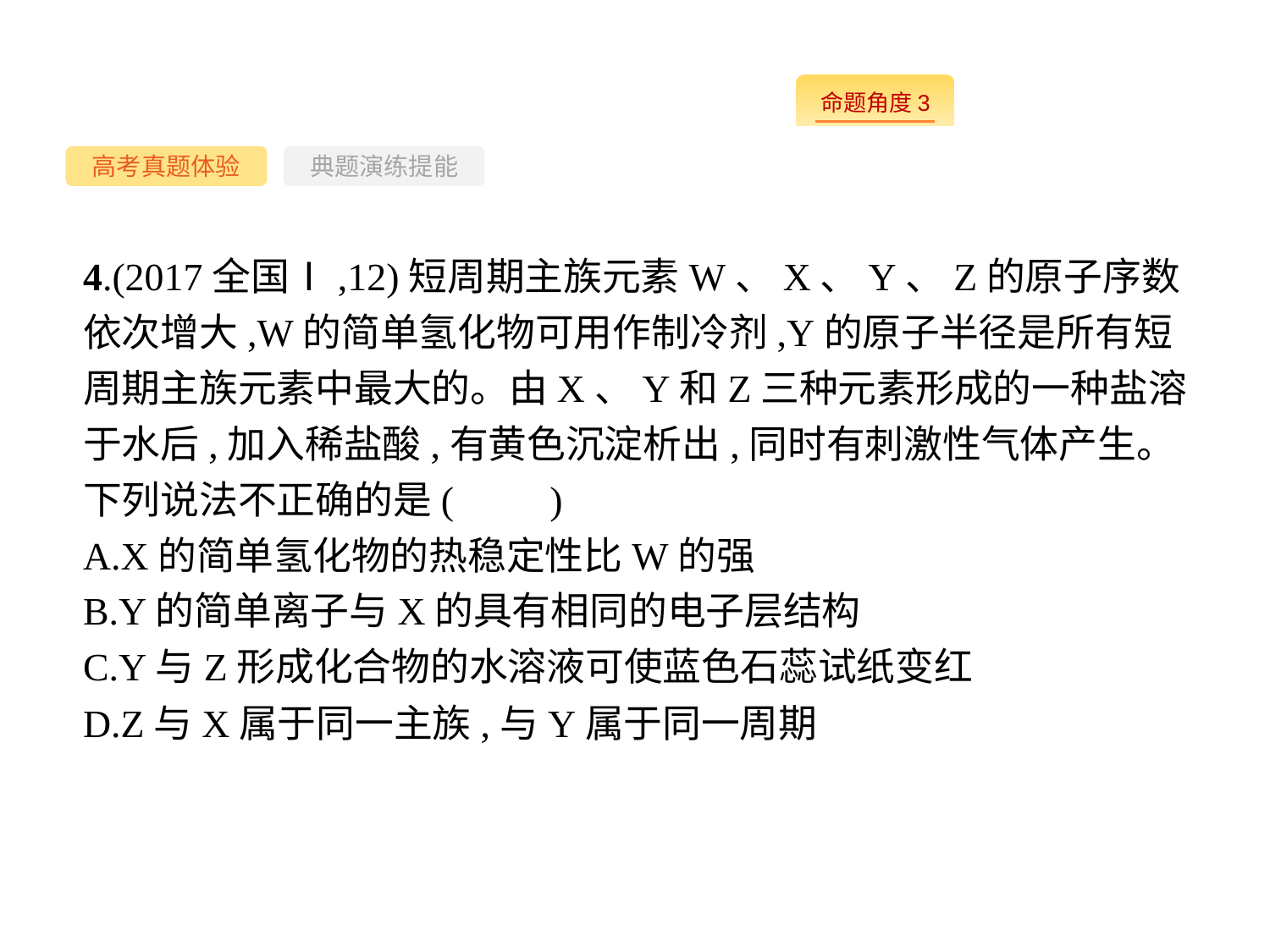

-79-
高考真题体验
典题演练提能
4.(2017全国Ⅰ,12)短周期主族元素W、X、Y、Z的原子序数依次增大,W的简单氢化物可用作制冷剂,Y的原子半径是所有短周期主族元素中最大的。由X、Y和Z三种元素形成的一种盐溶于水后,加入稀盐酸,有黄色沉淀析出,同时有刺激性气体产生。下列说法不正确的是(　　)
A.X的简单氢化物的热稳定性比W的强
B.Y的简单离子与X的具有相同的电子层结构
C.Y与Z形成化合物的水溶液可使蓝色石蕊试纸变红
D.Z与X属于同一主族,与Y属于同一周期